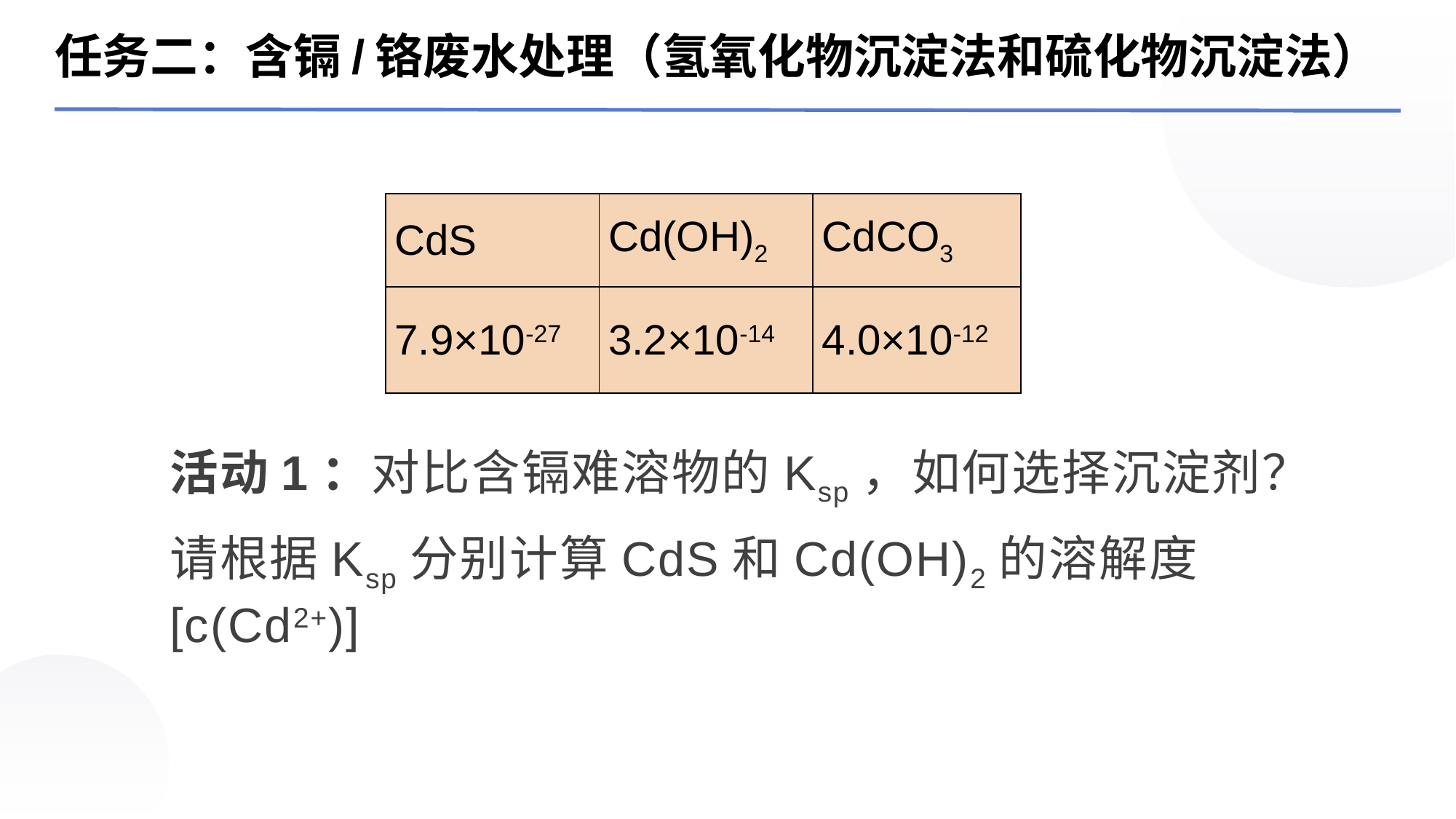

任务二：含镉/铬废水处理（氢氧化物沉淀法和硫化物沉淀法）
| CdS | Cd(OH)2 | CdCO3 |
| --- | --- | --- |
| 7.9×10-27 | 3.2×10-14 | 4.0×10-12 |
活动1：对比含镉难溶物的Ksp，如何选择沉淀剂？
请根据Ksp分别计算CdS和Cd(OH)2的溶解度[c(Cd2+)]